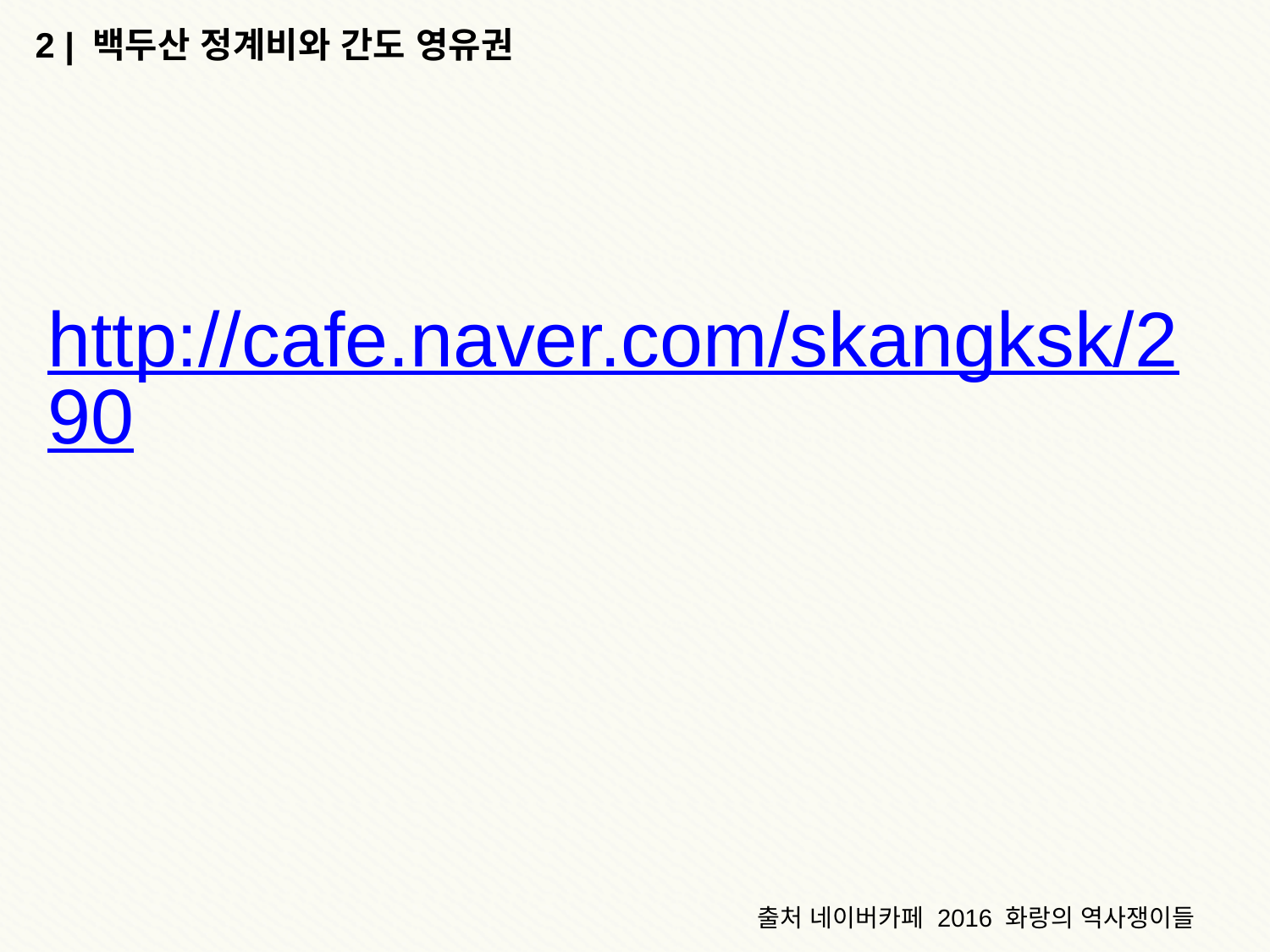

2 | 백두산 정계비와 간도 영유권

# http://cafe.naver.com/skangksk/290
출처 네이버카페 2016 화랑의 역사쟁이들